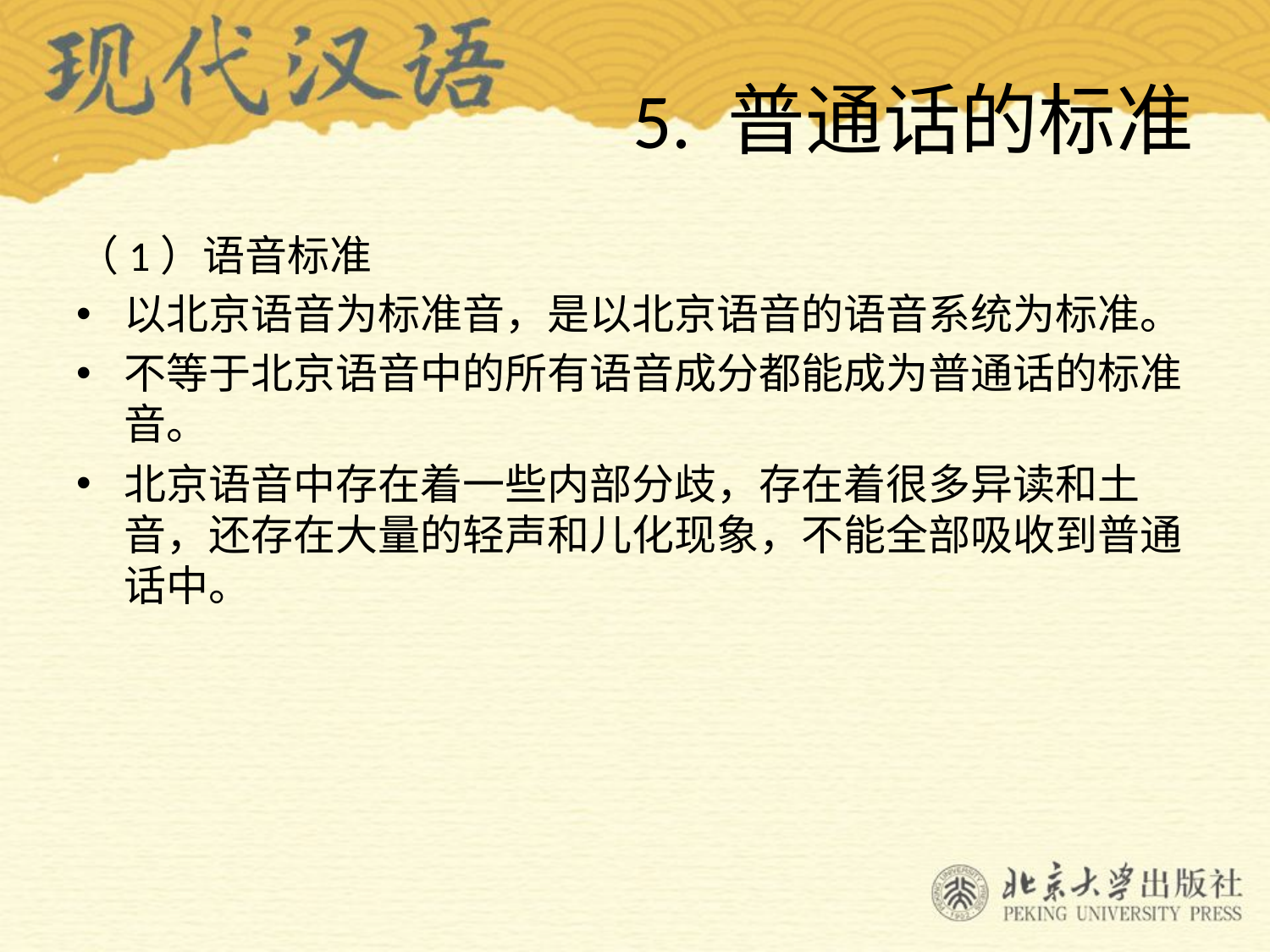

# 5. 普通话的标准
（1）语音标准
以北京语音为标准音，是以北京语音的语音系统为标准。
不等于北京语音中的所有语音成分都能成为普通话的标准音。
北京语音中存在着一些内部分歧，存在着很多异读和土音，还存在大量的轻声和儿化现象，不能全部吸收到普通话中。